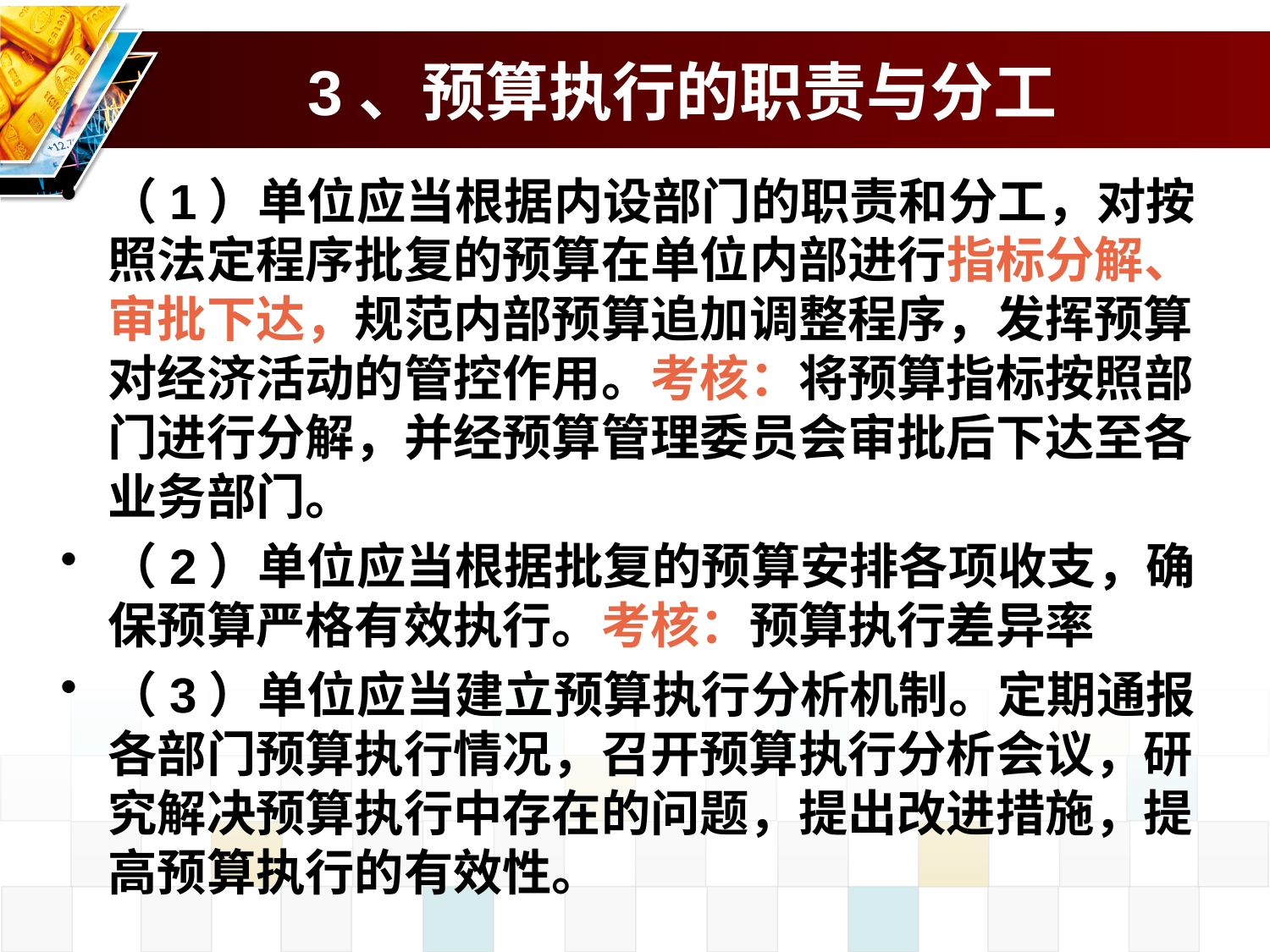

# 3、预算执行的职责与分工
（1）单位应当根据内设部门的职责和分工，对按照法定程序批复的预算在单位内部进行指标分解、审批下达，规范内部预算追加调整程序，发挥预算对经济活动的管控作用。考核：将预算指标按照部门进行分解，并经预算管理委员会审批后下达至各业务部门。
（2）单位应当根据批复的预算安排各项收支，确保预算严格有效执行。考核：预算执行差异率
（3）单位应当建立预算执行分析机制。定期通报各部门预算执行情况，召开预算执行分析会议，研究解决预算执行中存在的问题，提出改进措施，提高预算执行的有效性。